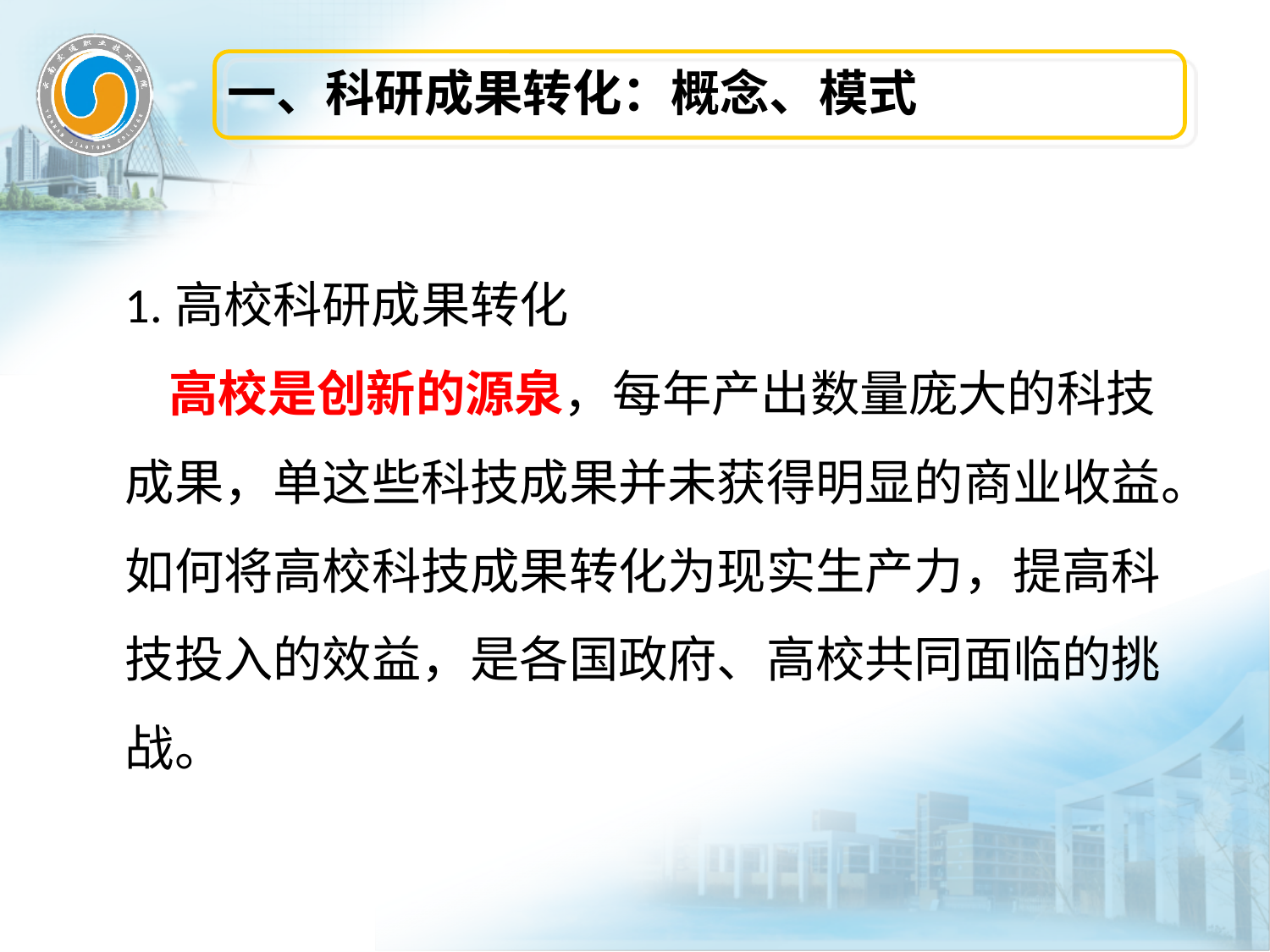

一、科研成果转化：概念、模式
1.高校科研成果转化
    高校是创新的源泉，每年产出数量庞大的科技成果，单这些科技成果并未获得明显的商业收益。如何将高校科技成果转化为现实生产力，提高科技投入的效益，是各国政府、高校共同面临的挑战。